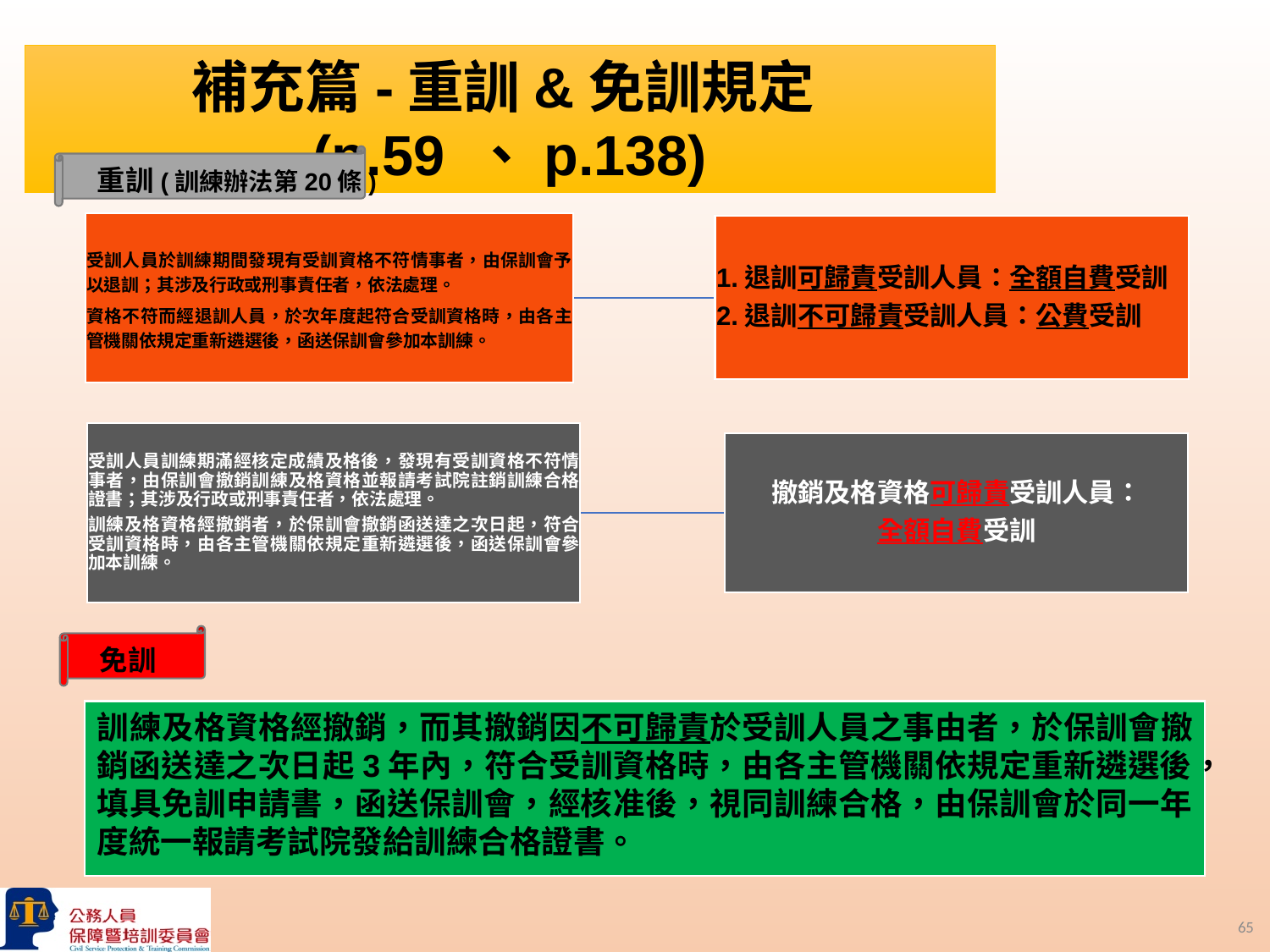

補充篇-重訓&免訓規定(p.59 、p.138)
受訓人員於訓練期間發現有受訓資格不符情事者，由保訓會予以退訓；其涉及行政或刑事責任者，依法處理。
資格不符而經退訓人員，於次年度起符合受訓資格時，由各主管機關依規定重新遴選後，函送保訓會參加本訓練。
1.退訓可歸責受訓人員：全額自費受訓
2.退訓不可歸責受訓人員：公費受訓
受訓人員訓練期滿經核定成績及格後，發現有受訓資格不符情事者，由保訓會撤銷訓練及格資格並報請考試院註銷訓練合格證書；其涉及行政或刑事責任者，依法處理。
訓練及格資格經撤銷者，於保訓會撤銷函送達之次日起，符合受訓資格時，由各主管機關依規定重新遴選後，函送保訓會參加本訓練。
撤銷及格資格可歸責受訓人員：
全額自費受訓

重訓(訓練辦法第20條)

免訓

訓練及格資格經撤銷，而其撤銷因不可歸責於受訓人員之事由者，於保訓會撤銷函送達之次日起3年內，符合受訓資格時，由各主管機關依規定重新遴選後，填具免訓申請書，函送保訓會，經核准後，視同訓練合格，由保訓會於同一年度統一報請考試院發給訓練合格證書。

65